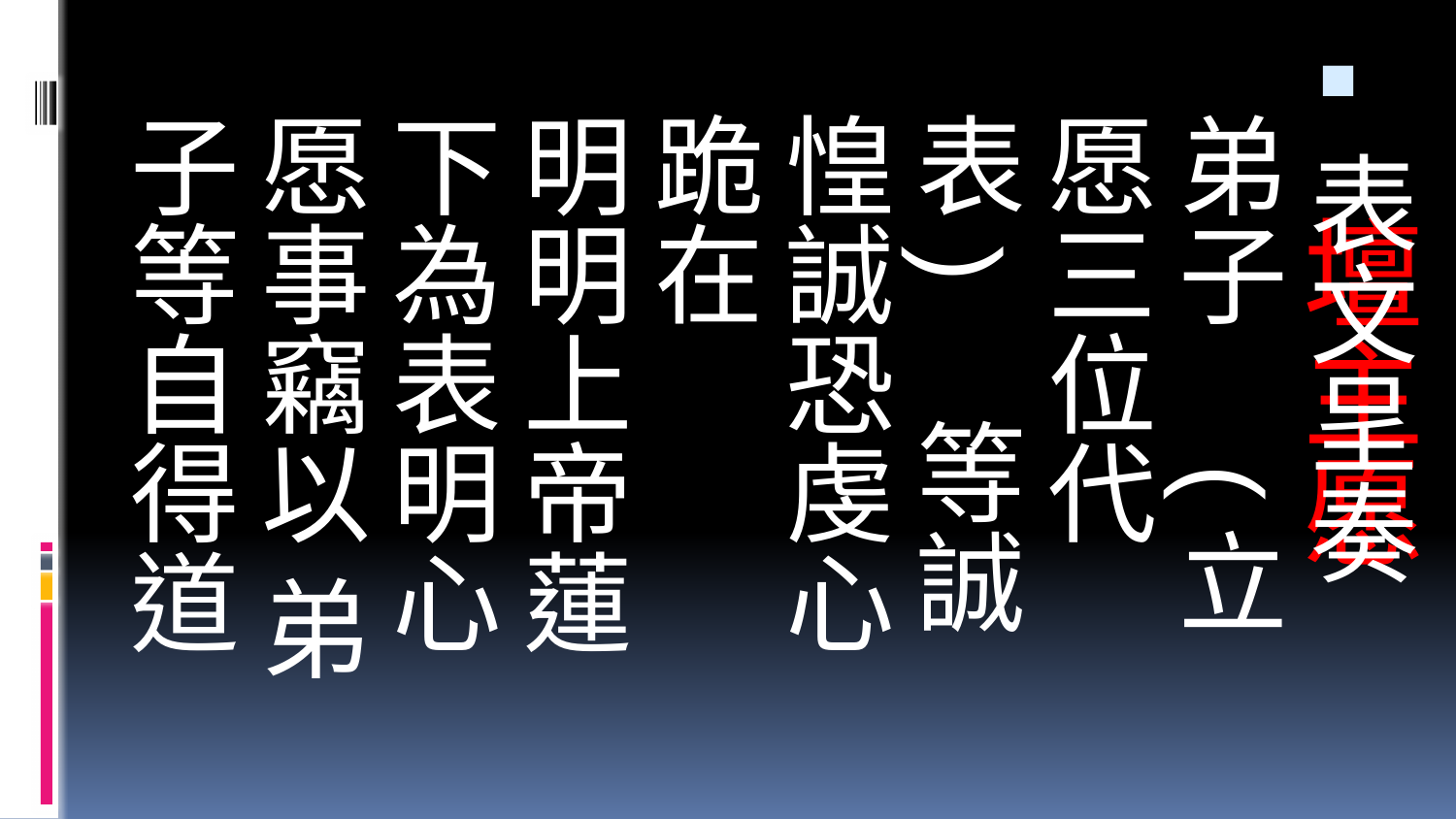

表文呈奏
弟子　(立愿三位代表)　等誠惶誠恐虔心跪在
明明上帝蓮下為表明心愿事竊以 弟子等自得道
# 壇主愿